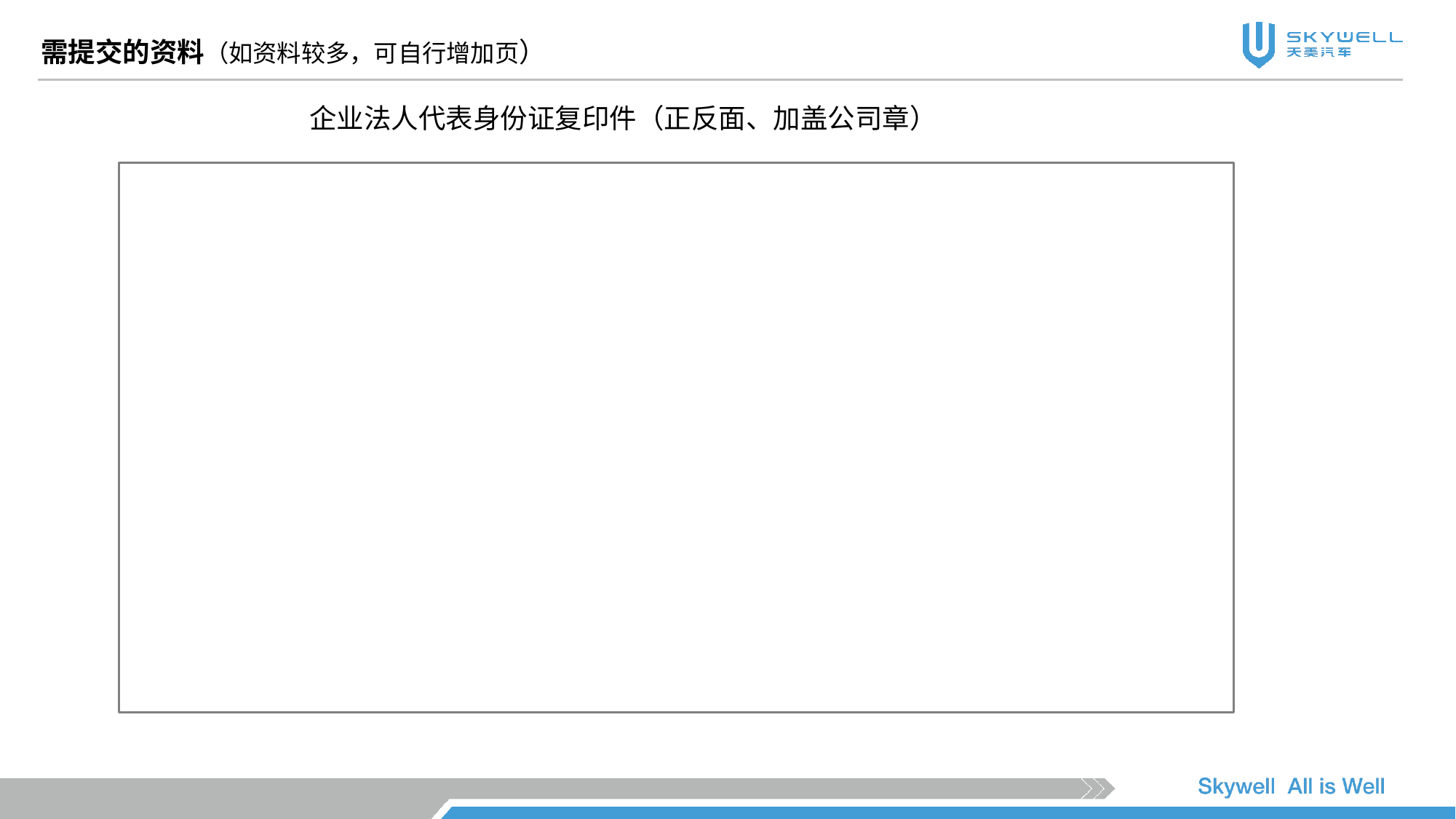

需提交的资料（如资料较多，可自行增加页）
企业法人代表身份证复印件（正反面、加盖公司章）